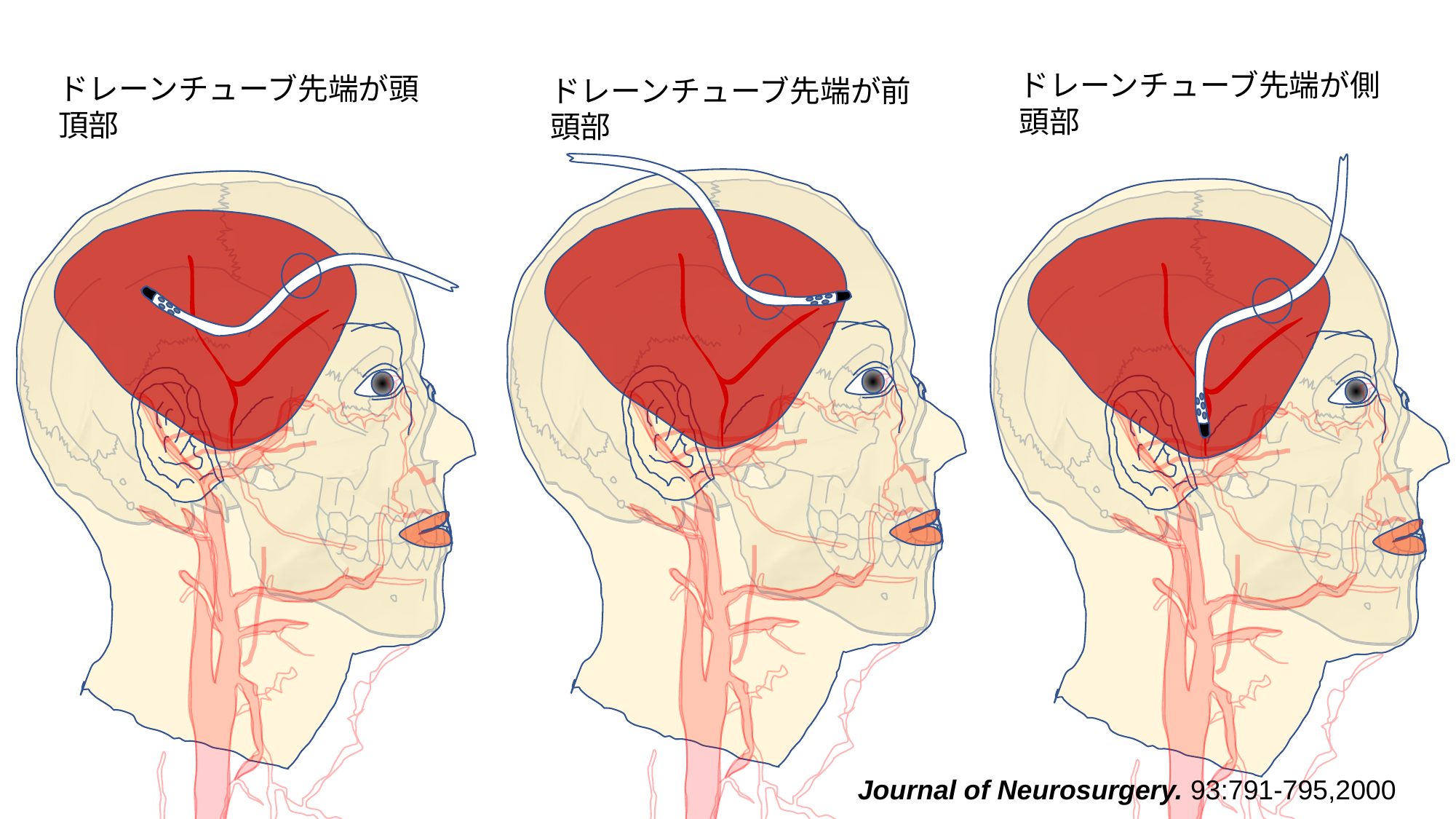

ドレーンチューブ先端が側頭部
ドレーンチューブ先端が頭頂部
ドレーンチューブ先端が前頭部

Journal of Neurosurgery. 93:791-795,2000